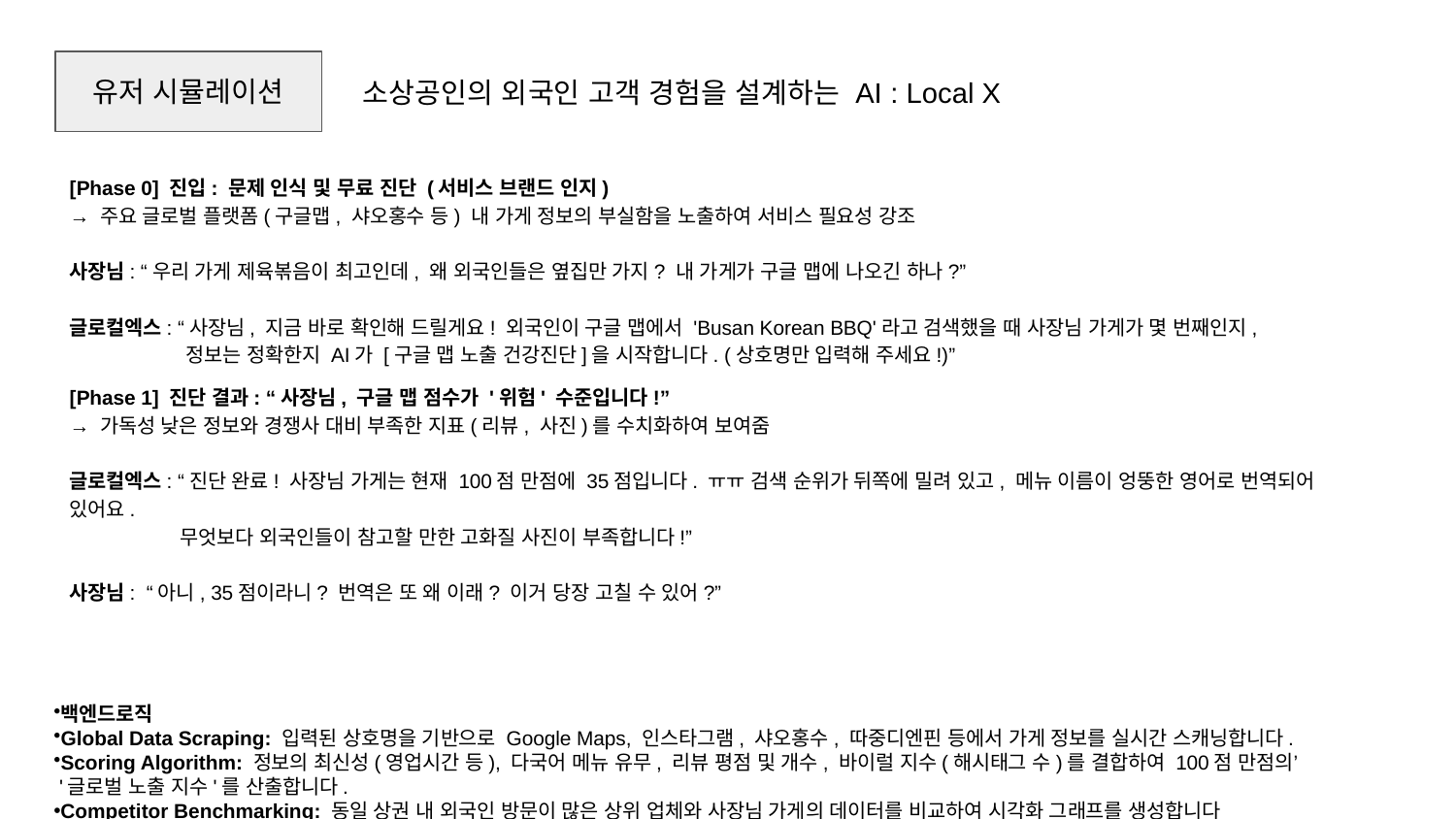

유저 시뮬레이션
소상공인의 외국인 고객 경험을 설계하는 AI : Local X
[Phase 0] 진입: 문제 인식 및 무료 진단 (서비스 브랜드 인지)
→ 주요 글로벌 플랫폼(구글맵, 샤오홍수 등) 내 가게 정보의 부실함을 노출하여 서비스 필요성 강조
사장님: “우리 가게 제육볶음이 최고인데, 왜 외국인들은 옆집만 가지? 내 가게가 구글 맵에 나오긴 하나?”
글로컬엑스: “사장님, 지금 바로 확인해 드릴게요! 외국인이 구글 맵에서 'Busan Korean BBQ'라고 검색했을 때 사장님 가게가 몇 번째인지,
                    정보는 정확한지 AI가 [구글 맵 노출 건강진단]을 시작합니다. (상호명만 입력해 주세요!)”
[Phase 1] 진단 결과: “사장님, 구글 맵 점수가 '위험' 수준입니다!”
→ 가독성 낮은 정보와 경쟁사 대비 부족한 지표(리뷰, 사진)를 수치화하여 보여줌

글로컬엑스: “진단 완료! 사장님 가게는 현재 100점 만점에 35점입니다. ㅠㅠ 검색 순위가 뒤쪽에 밀려 있고, 메뉴 이름이 엉뚱한 영어로 번역되어 있어요.
                   무엇보다 외국인들이 참고할 만한 고화질 사진이 부족합니다!”
사장님:  “아니, 35점이라니? 번역은 또 왜 이래? 이거 당장 고칠 수 있어?”
백엔드로직
Global Data Scraping: 입력된 상호명을 기반으로 Google Maps, 인스타그램, 샤오홍수, 따중디엔핀 등에서 가게 정보를 실시간 스캐닝합니다.
Scoring Algorithm: 정보의 최신성(영업시간 등), 다국어 메뉴 유무, 리뷰 평점 및 개수, 바이럴 지수(해시태그 수)를 결합하여 100점 만점의’
 '글로벌 노출 지수'를 산출합니다.
Competitor Benchmarking: 동일 상권 내 외국인 방문이 많은 상위 업체와 사장님 가게의 데이터를 비교하여 시각화 그래프를 생성합니다